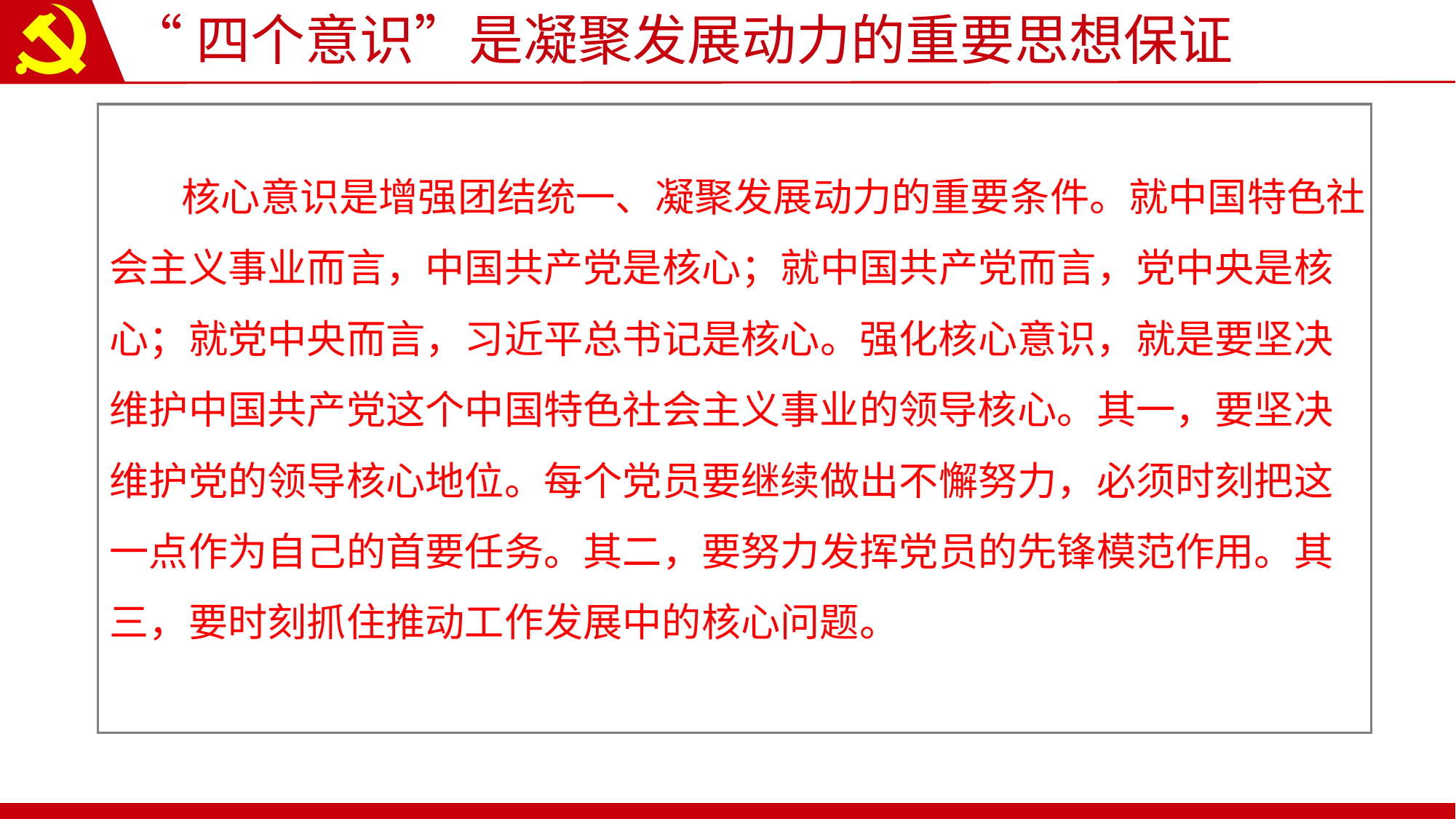

“四个意识”是凝聚发展动力的重要思想保证

       核心意识是增强团结统一、凝聚发展动力的重要条件。就中国特色社会主义事业而言，中国共产党是核心；就中国共产党而言，党中央是核心；就党中央而言，习近平总书记是核心。强化核心意识，就是要坚决维护中国共产党这个中国特色社会主义事业的领导核心。其一，要坚决维护党的领导核心地位。每个党员要继续做出不懈努力，必须时刻把这一点作为自己的首要任务。其二，要努力发挥党员的先锋模范作用。其三，要时刻抓住推动工作发展中的核心问题。